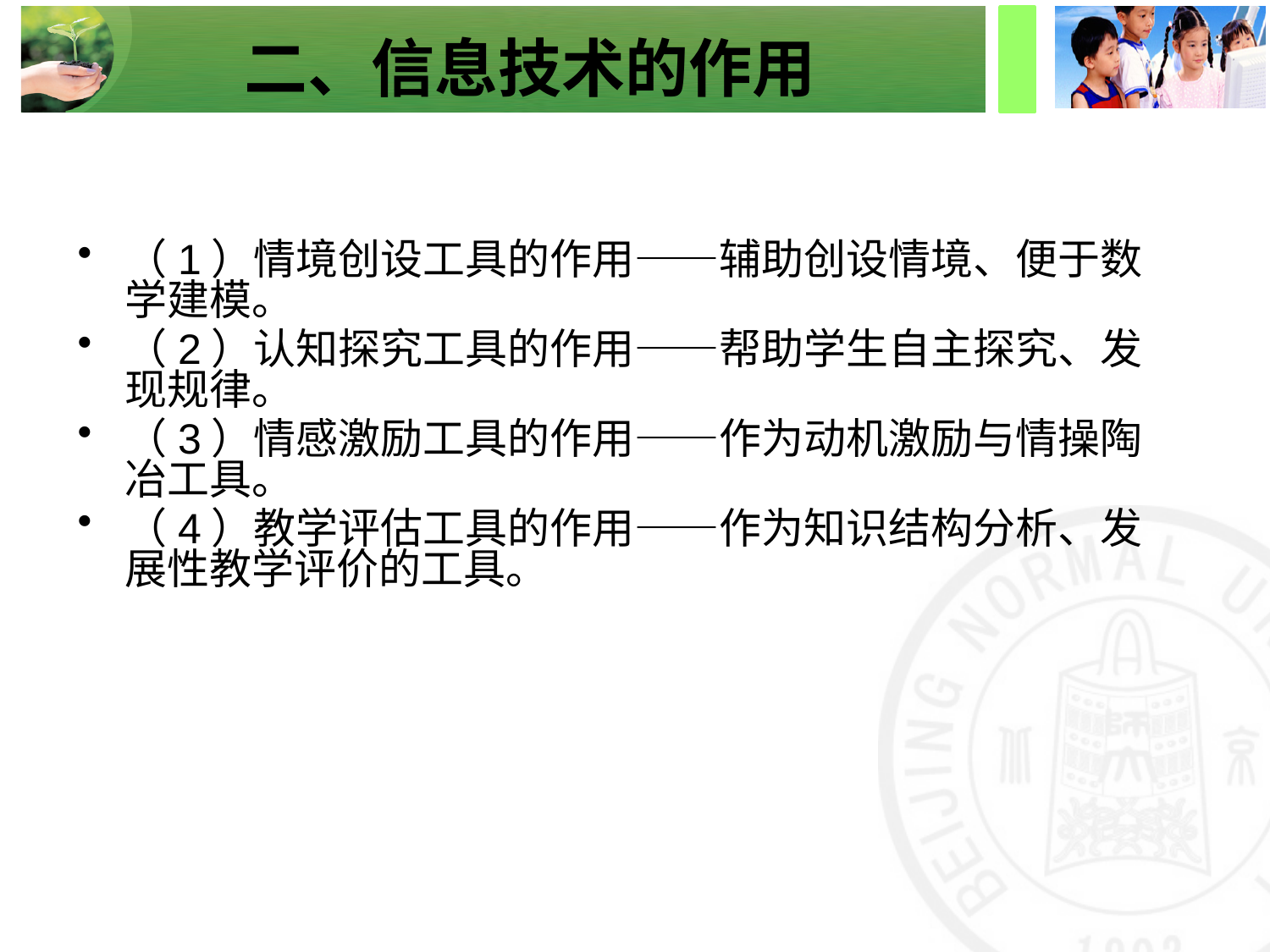

# 二、信息技术的作用
（1）情境创设工具的作用——辅助创设情境、便于数学建模。
（2）认知探究工具的作用——帮助学生自主探究、发现规律。
（3）情感激励工具的作用——作为动机激励与情操陶冶工具。
（4）教学评估工具的作用——作为知识结构分析、发展性教学评价的工具。